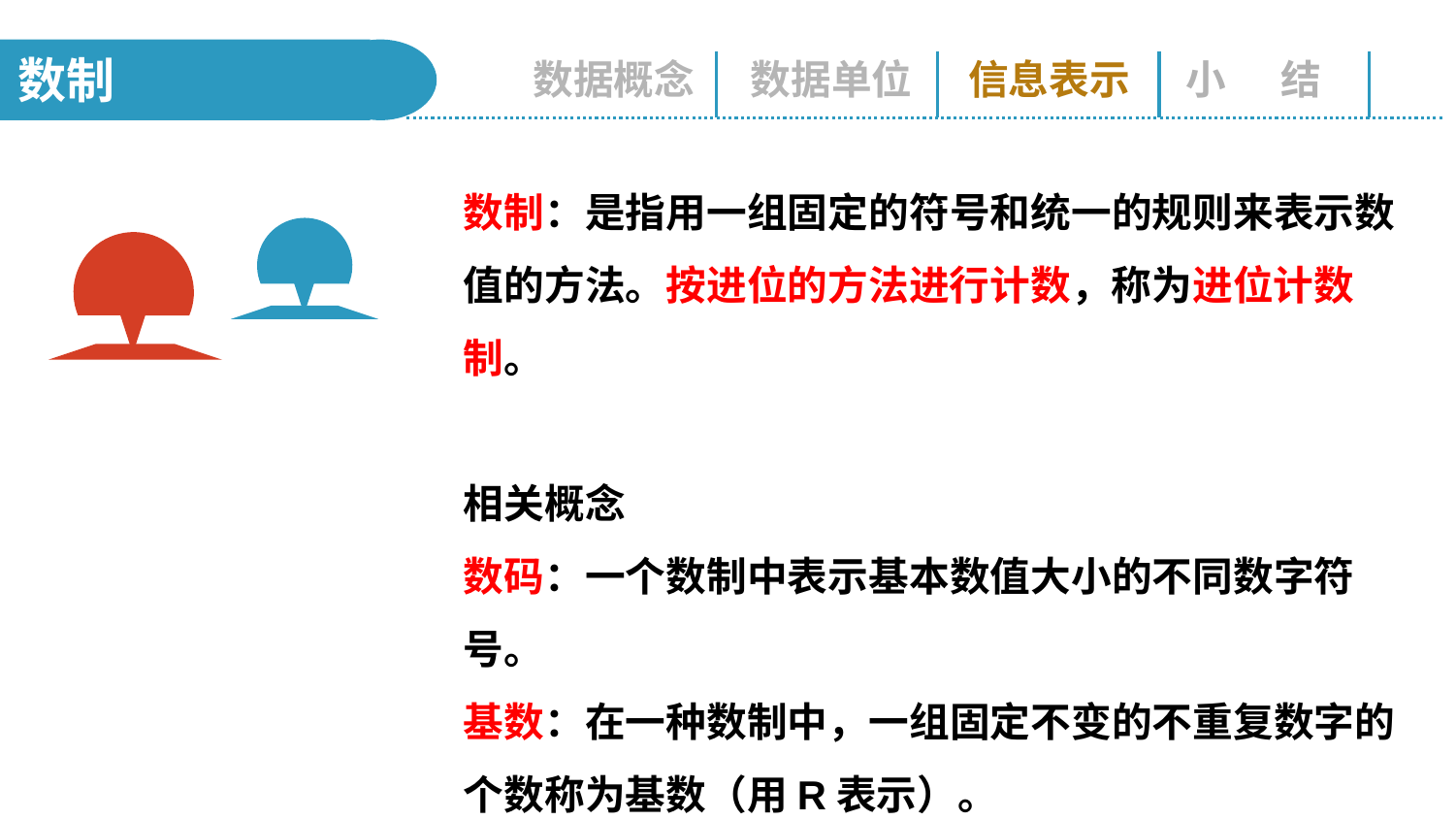

数制
数据概念
数据单位
信息表示
小      结
数制：是指用一组固定的符号和统一的规则来表示数值的方法。按进位的方法进行计数，称为进位计数制。

相关概念
数码：一个数制中表示基本数值大小的不同数字符号。
基数：在一种数制中，一组固定不变的不重复数字的个数称为基数（用R表示）。
位权：某个位置上的数代表的实际大小。